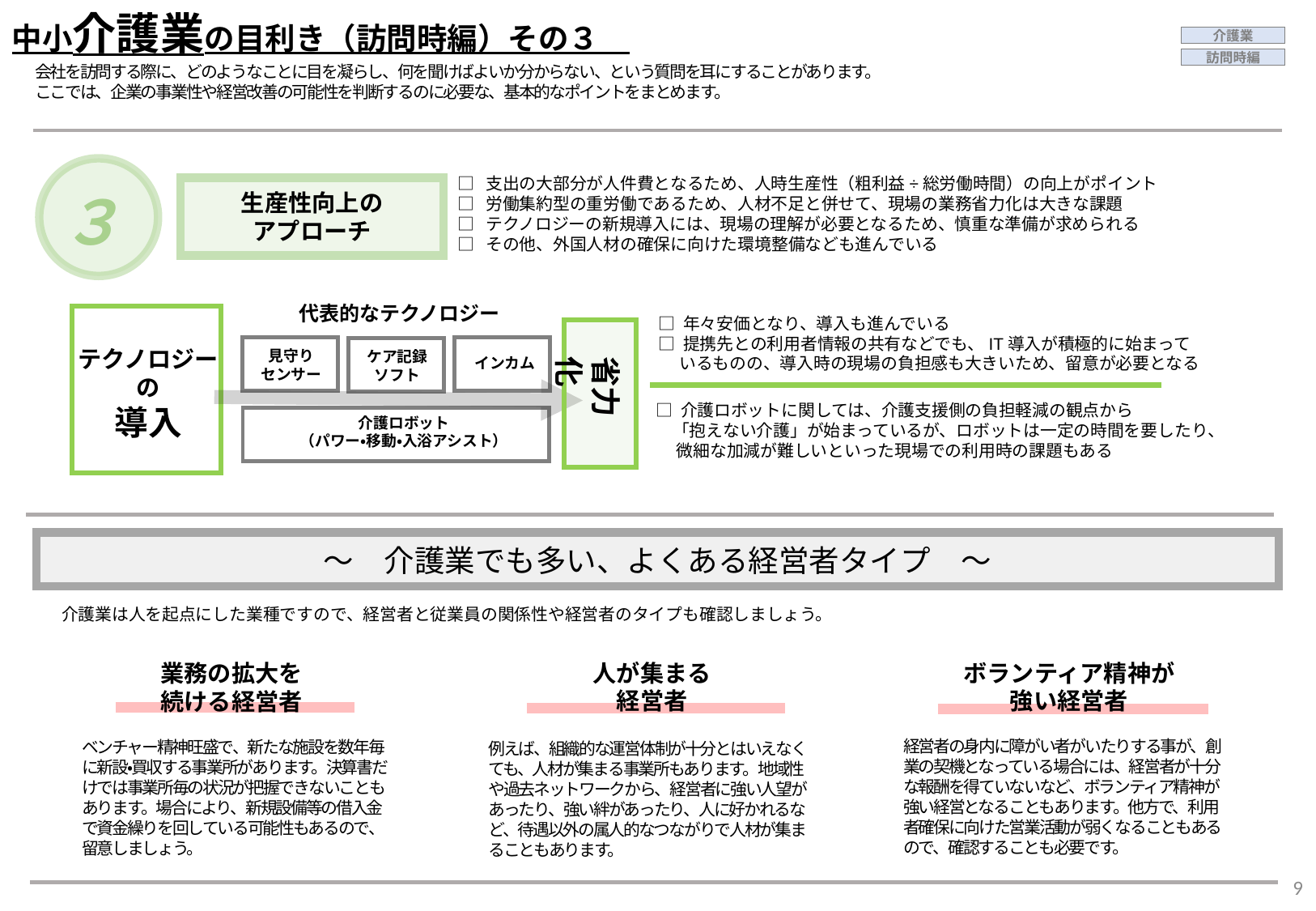

中小介護業の目利き（訪問時編）その３
介護業
訪問時編
会社を訪問する際に、どのようなことに目を凝らし、何を聞けばよいか分からない、という質問を耳にすることがあります。
ここでは、企業の事業性や経営改善の可能性を判断するのに必要な、基本的なポイントをまとめます。

３
□  支出の大部分が人件費となるため、人時生産性（粗利益÷総労働時間）の向上がポイント
□  労働集約型の重労働であるため、人材不足と併せて、現場の業務省力化は大きな課題
□  テクノロジーの新規導入には、現場の理解が必要となるため、慎重な準備が求められる
□  その他、外国人材の確保に向けた環境整備なども進んでいる
生産性向上の
アプローチ
代表的なテクノロジー

見守り
センサー

インカム

ケア記録ソフト
介護ロボット
（パワー・移動・入浴アシスト）

テクノロジー
の
導入
□ 年々安価となり、導入も進んでいる
□ 提携先との利用者情報の共有などでも、IT導入が積極的に始まって
　 いるものの、導入時の現場の負担感も大きいため、留意が必要となる

省力化
□ 介護ロボットに関しては、介護支援側の負担軽減の観点から
　「抱えない介護」が始まっているが、ロボットは一定の時間を要したり、
　 微細な加減が難しいといった現場での利用時の課題もある
～　介護業でも多い、よくある経営者タイプ　～
介護業は人を起点にした業種ですので、経営者と従業員の関係性や経営者のタイプも確認しましょう。
人が集まる
経営者
ボランティア精神が強い経営者
業務の拡大を
続ける経営者
経営者の身内に障がい者がいたりする事が、創業の契機となっている場合には、経営者が十分な報酬を得ていないなど、ボランティア精神が強い経営となることもあります。他方で、利用者確保に向けた営業活動が弱くなることもあるので、確認することも必要です。
ベンチャー精神旺盛で、新たな施設を数年毎に新設・買収する事業所があります。決算書だけでは事業所毎の状況が把握できないこともあります。場合により、新規設備等の借入金で資金繰りを回している可能性もあるので、留意しましょう。
例えば、組織的な運営体制が十分とはいえなくても、人材が集まる事業所もあります。地域性や過去ネットワークから、経営者に強い人望があったり、強い絆があったり、人に好かれるなど、待遇以外の属人的なつながりで人材が集まることもあります。
9